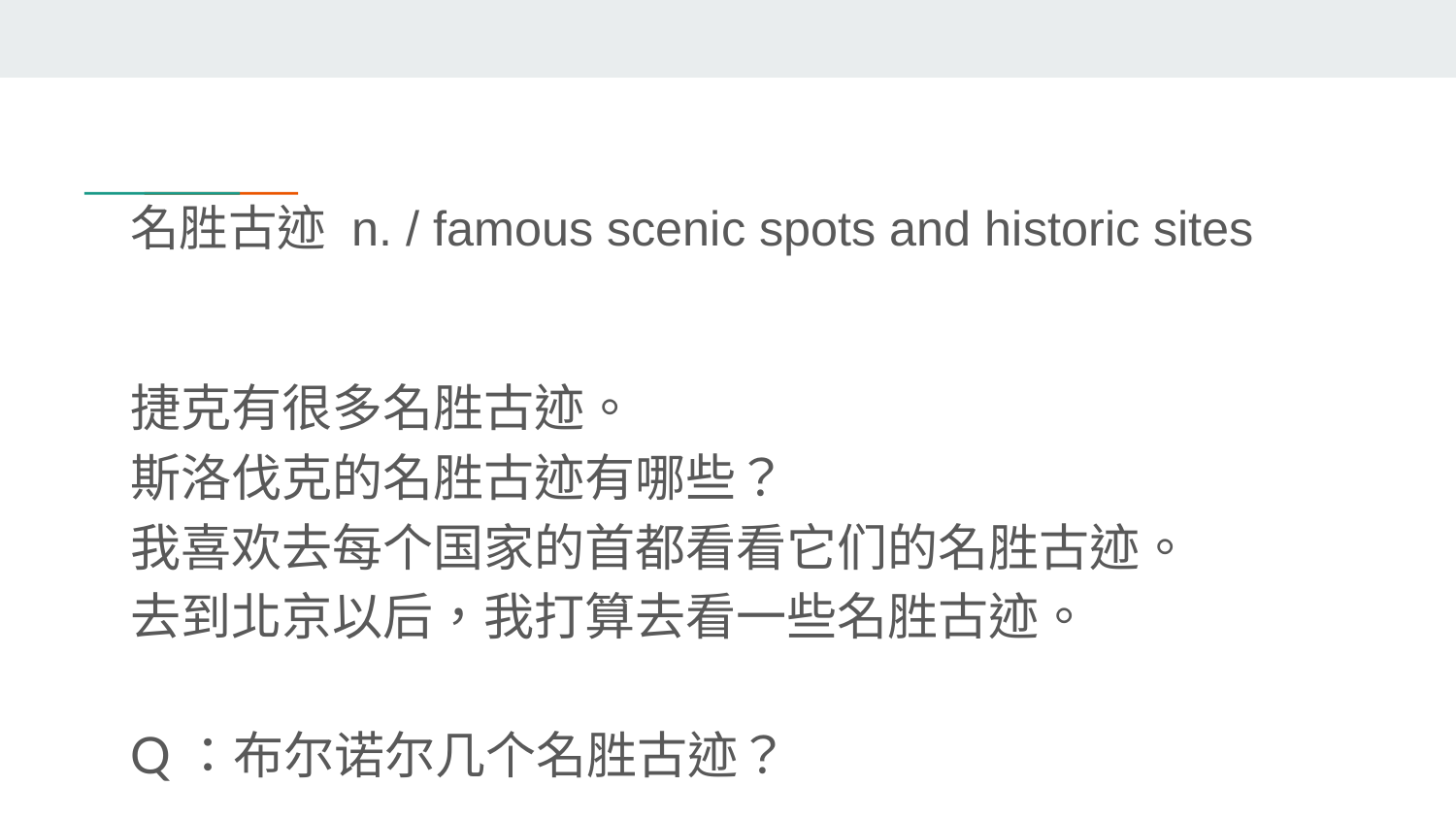

# 名胜古迹 n. / famous scenic spots and historic sites

捷克有很多名胜古迹。
斯洛伐克的名胜古迹有哪些？
我喜欢去每个国家的首都看看它们的名胜古迹。
去到北京以后，我打算去看一些名胜古迹。

Q：布尔诺尔几个名胜古迹？